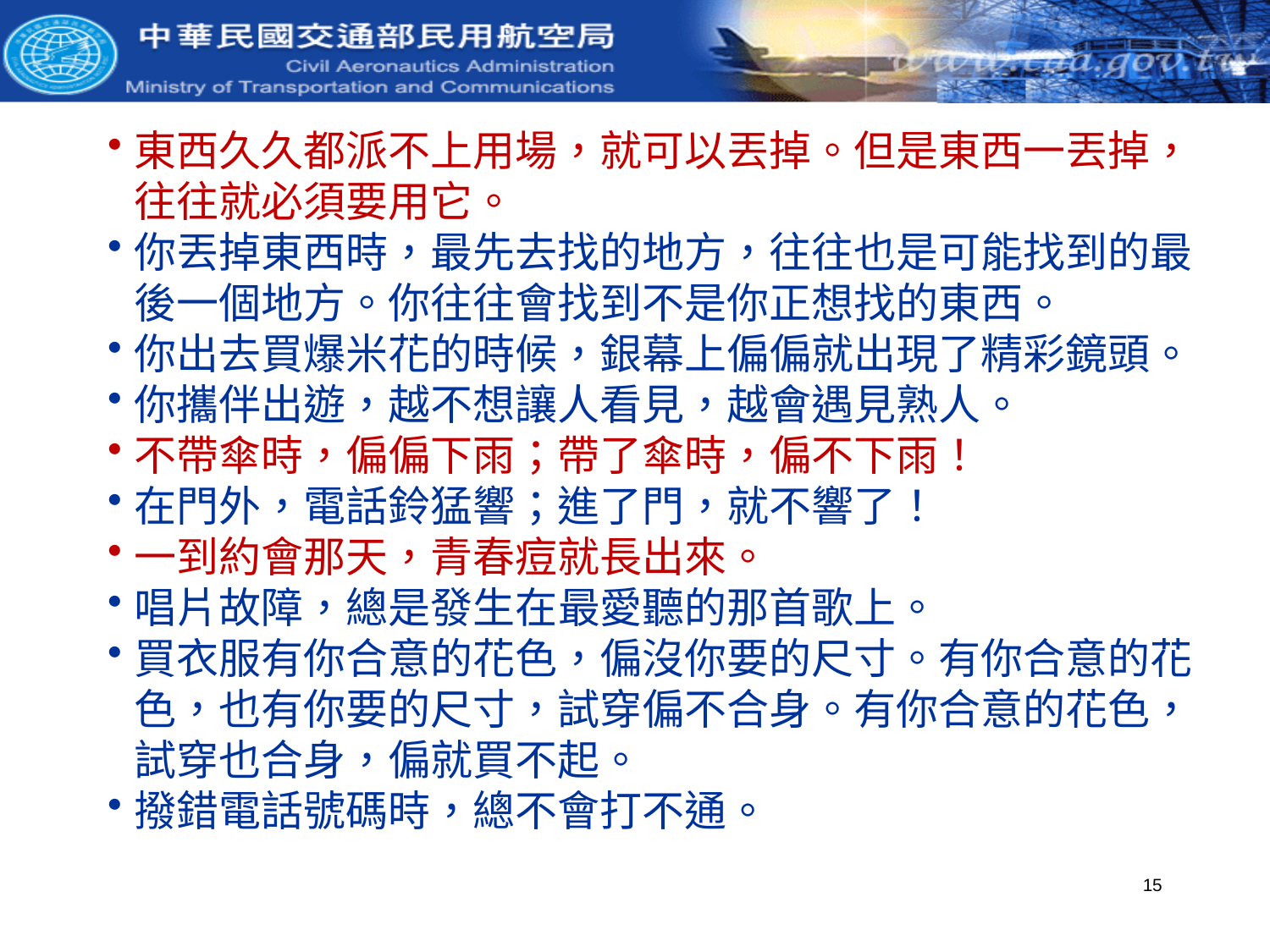

東西久久都派不上用場，就可以丟掉。但是東西一丟掉，往往就必須要用它。
你丟掉東西時，最先去找的地方，往往也是可能找到的最後一個地方。你往往會找到不是你正想找的東西。
你出去買爆米花的時候，銀幕上偏偏就出現了精彩鏡頭。
你攜伴出遊，越不想讓人看見，越會遇見熟人。
不帶傘時，偏偏下雨；帶了傘時，偏不下雨！
在門外，電話鈴猛響；進了門，就不響了！
一到約會那天，青春痘就長出來。
唱片故障，總是發生在最愛聽的那首歌上。
買衣服有你合意的花色，偏沒你要的尺寸。有你合意的花色，也有你要的尺寸，試穿偏不合身。有你合意的花色，試穿也合身，偏就買不起。
撥錯電話號碼時，總不會打不通。